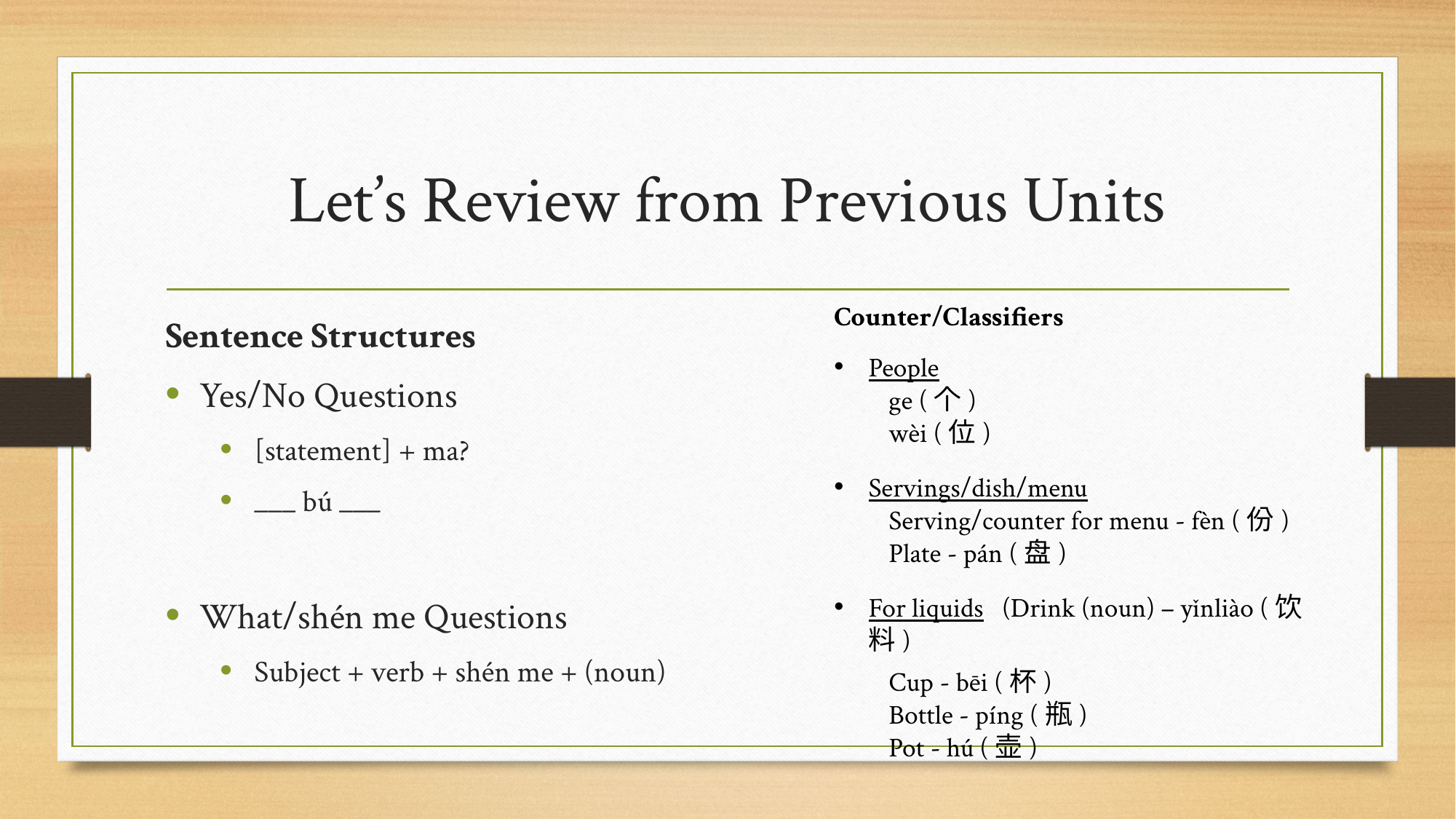

# Let’s Review from Previous Units

Counter/Classifiers

People
ge (个)
wèi (位)

Servings/dish/menu
Serving/counter for menu - fèn (份)
Plate - pán (盘)

For liquids   (Drink (noun) – yǐnliào (饮料)

Cup - bēi (杯)
Bottle - píng (瓶)
Pot - hú (壶)
Sentence Structures
Yes/No Questions
[statement] + ma?
___ bú ___

What/shén me Questions
Subject + verb + shén me + (noun)